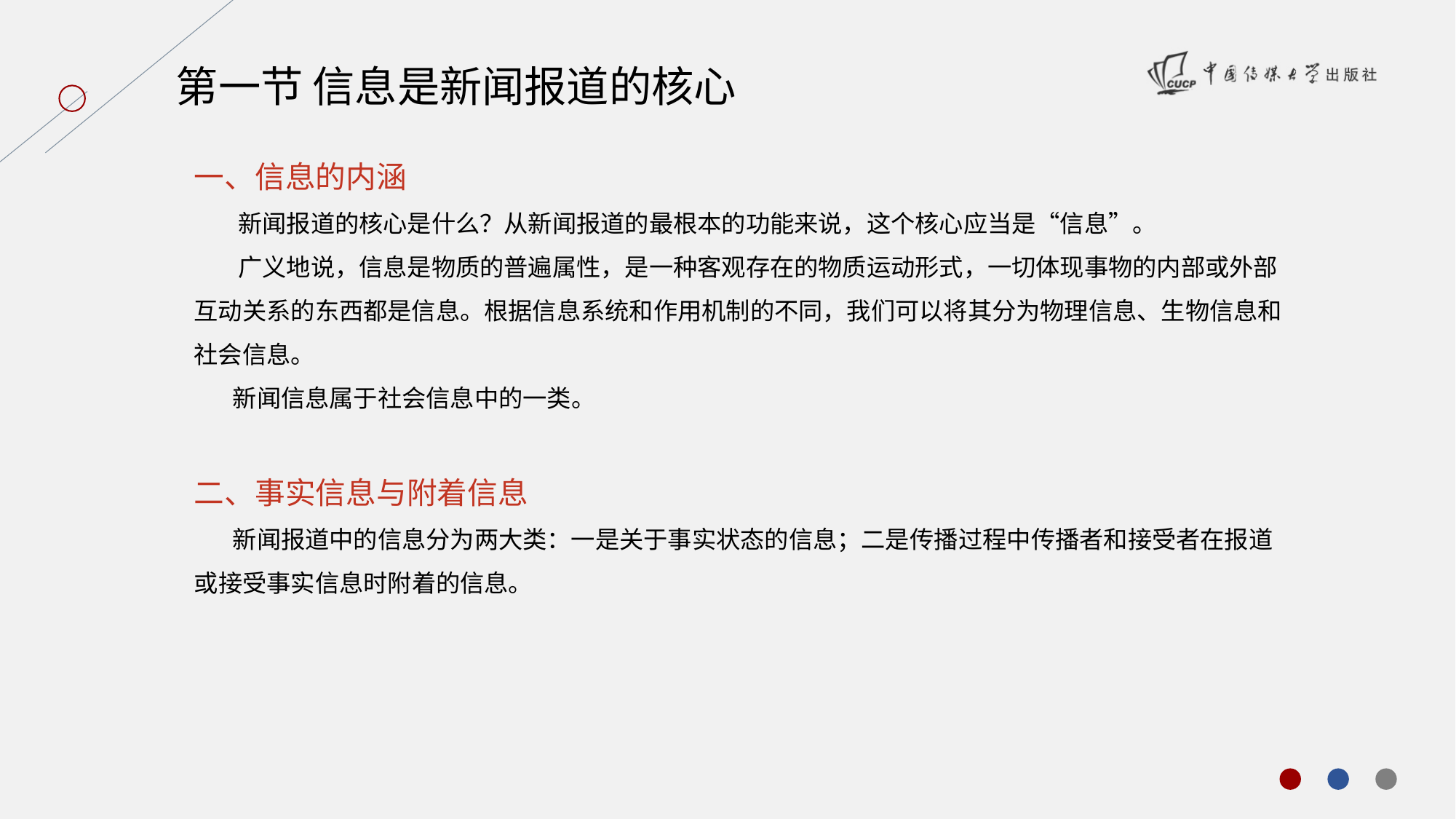

第一节 信息是新闻报道的核心

一、信息的内涵
       新闻报道的核心是什么？从新闻报道的最根本的功能来说，这个核心应当是“信息”。
       广义地说，信息是物质的普遍属性，是一种客观存在的物质运动形式，一切体现事物的内部或外部互动关系的东西都是信息。根据信息系统和作用机制的不同，我们可以将其分为物理信息、生物信息和社会信息。
      新闻信息属于社会信息中的一类。

二、事实信息与附着信息
      新闻报道中的信息分为两大类：一是关于事实状态的信息；二是传播过程中传播者和接受者在报道或接受事实信息时附着的信息。